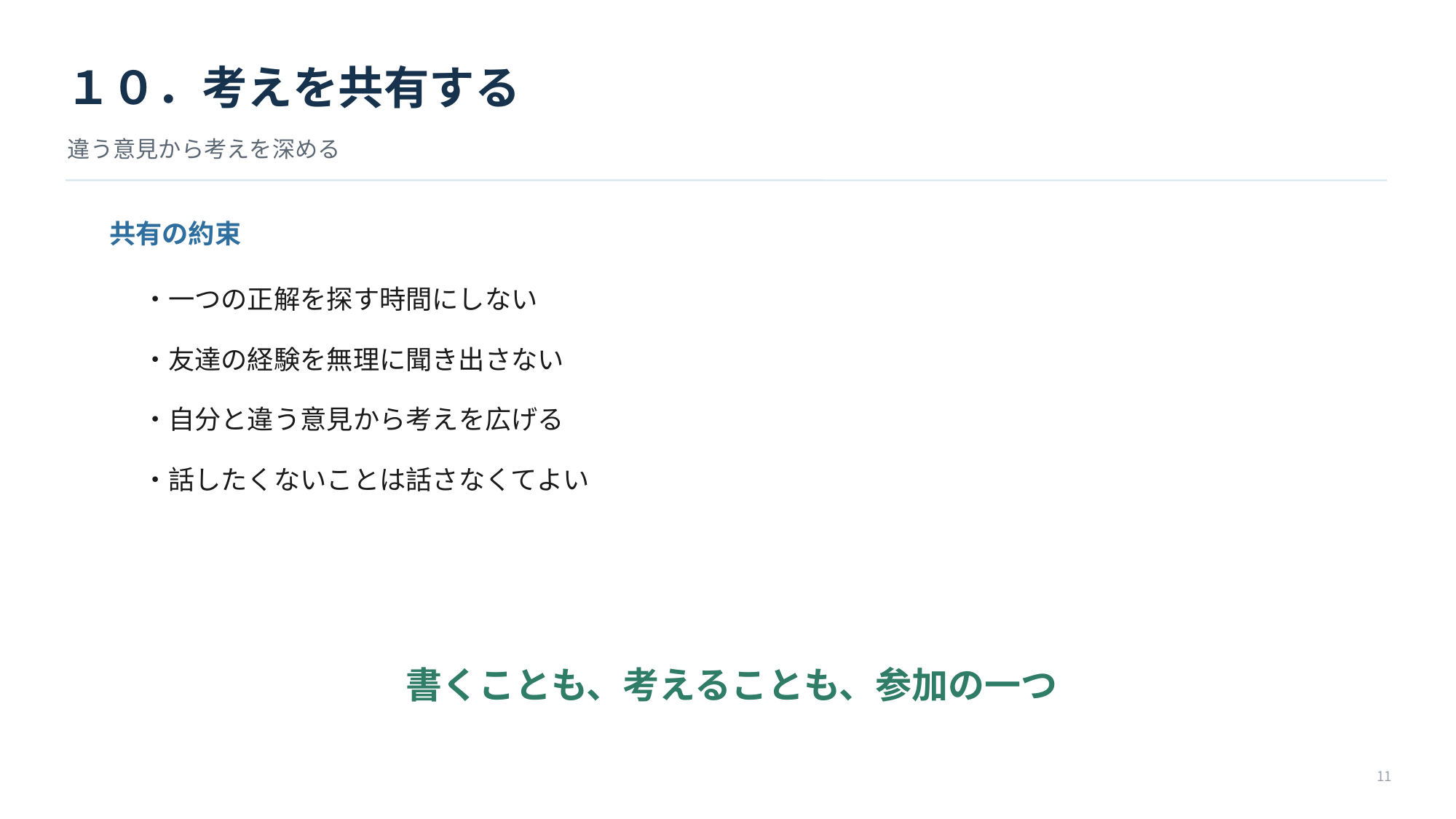

１０．考えを共有する
違う意見から考えを深める

共有の約束
・一つの正解を探す時間にしない
・友達の経験を無理に聞き出さない
・自分と違う意見から考えを広げる
・話したくないことは話さなくてよい
書くことも、考えることも、参加の一つ
11